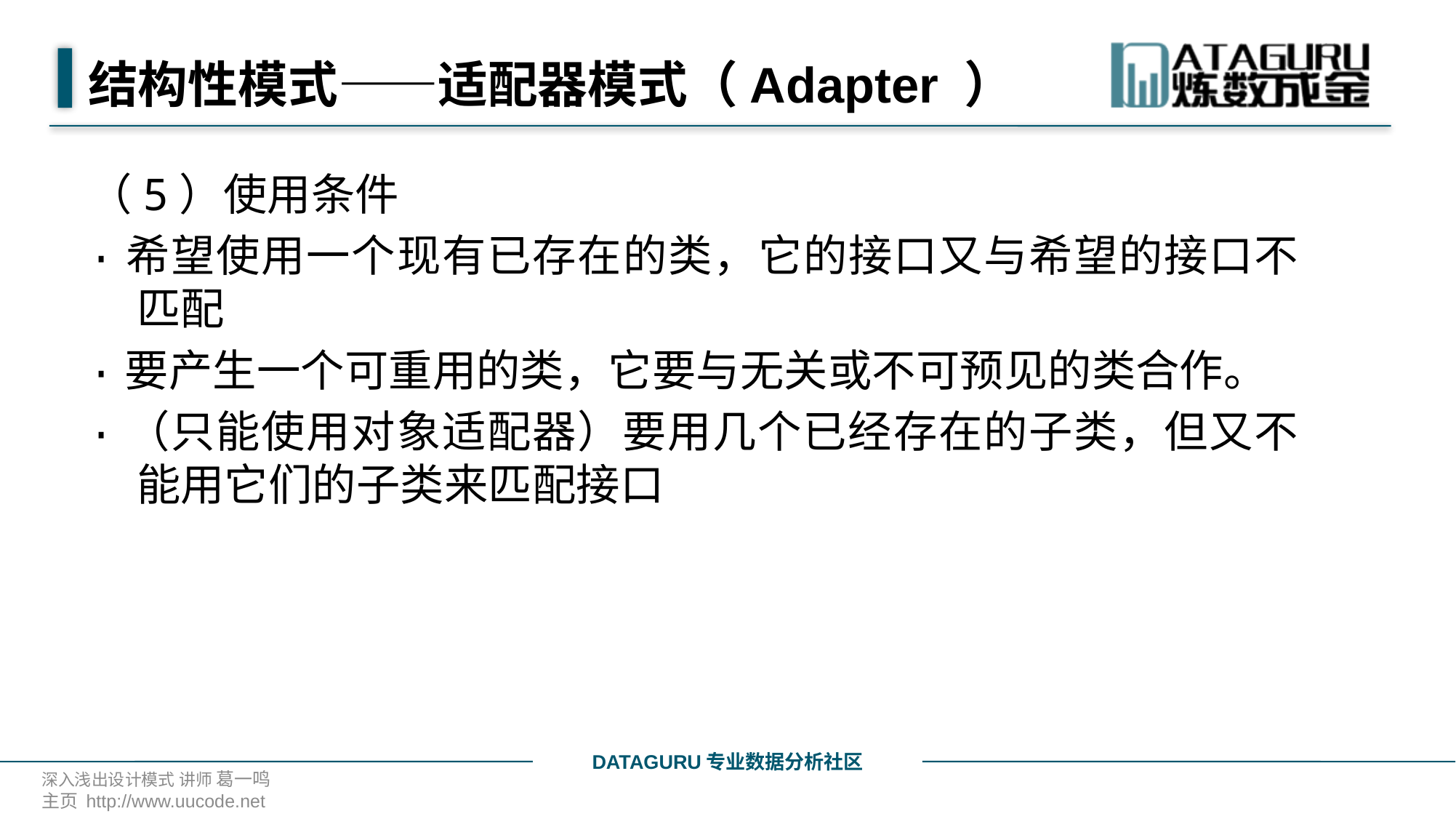

# 结构性模式——适配器模式（Adapter ）
（5）使用条件
·希望使用一个现有已存在的类，它的接口又与希望的接口不匹配
·要产生一个可重用的类，它要与无关或不可预见的类合作。
·（只能使用对象适配器）要用几个已经存在的子类，但又不能用它们的子类来匹配接口